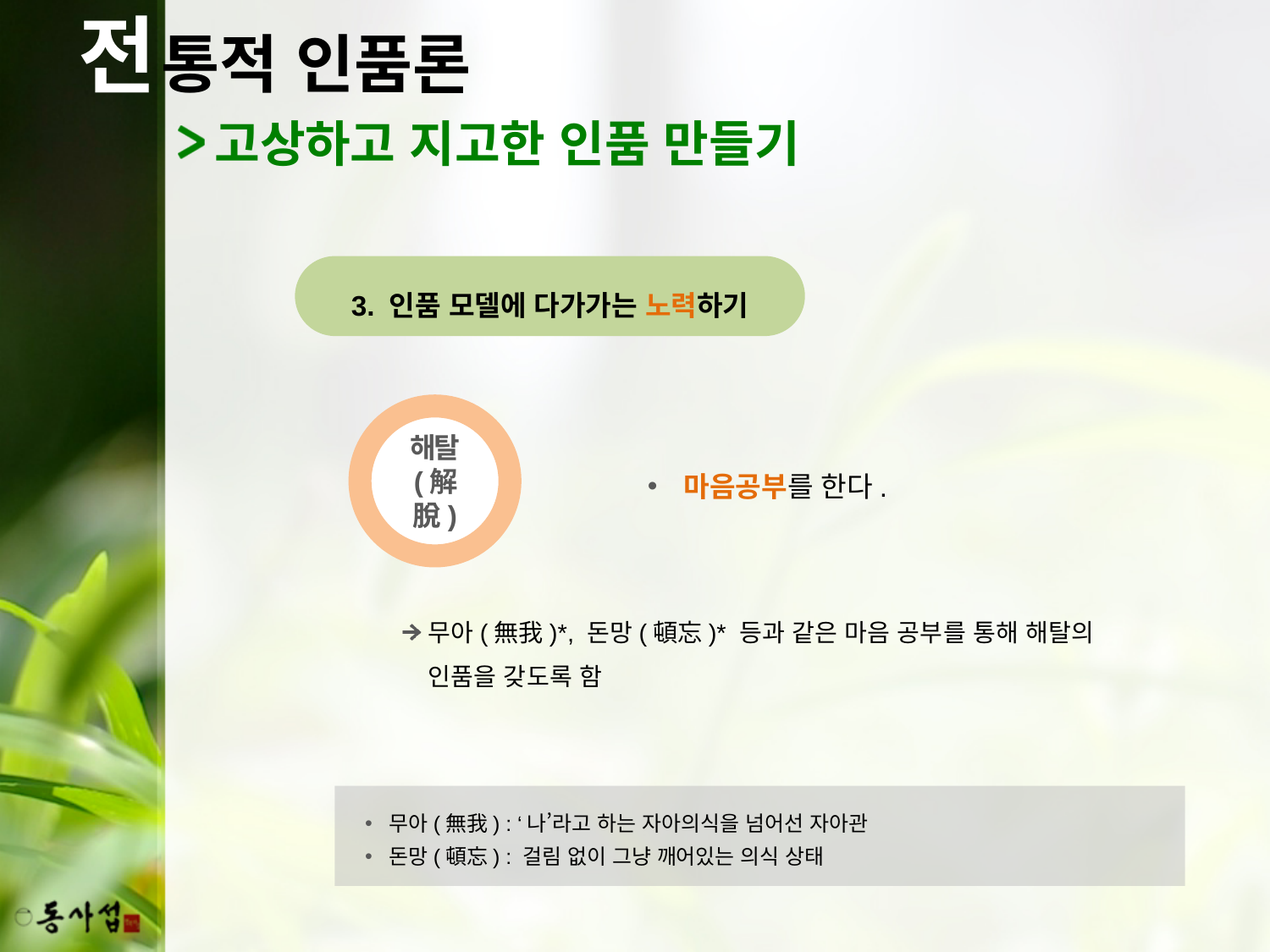

전
통적 인품론
고상하고 지고한 인품 만들기
3. 인품 모델에 다가가는 노력하기
해탈
(解脫)
마음공부를 한다.
무아(無我)*, 돈망(頓忘)* 등과 같은 마음 공부를 통해 해탈의 인품을 갖도록 함
무아(無我) : ‘나’라고 하는 자아의식을 넘어선 자아관
돈망(頓忘) : 걸림 없이 그냥 깨어있는 의식 상태